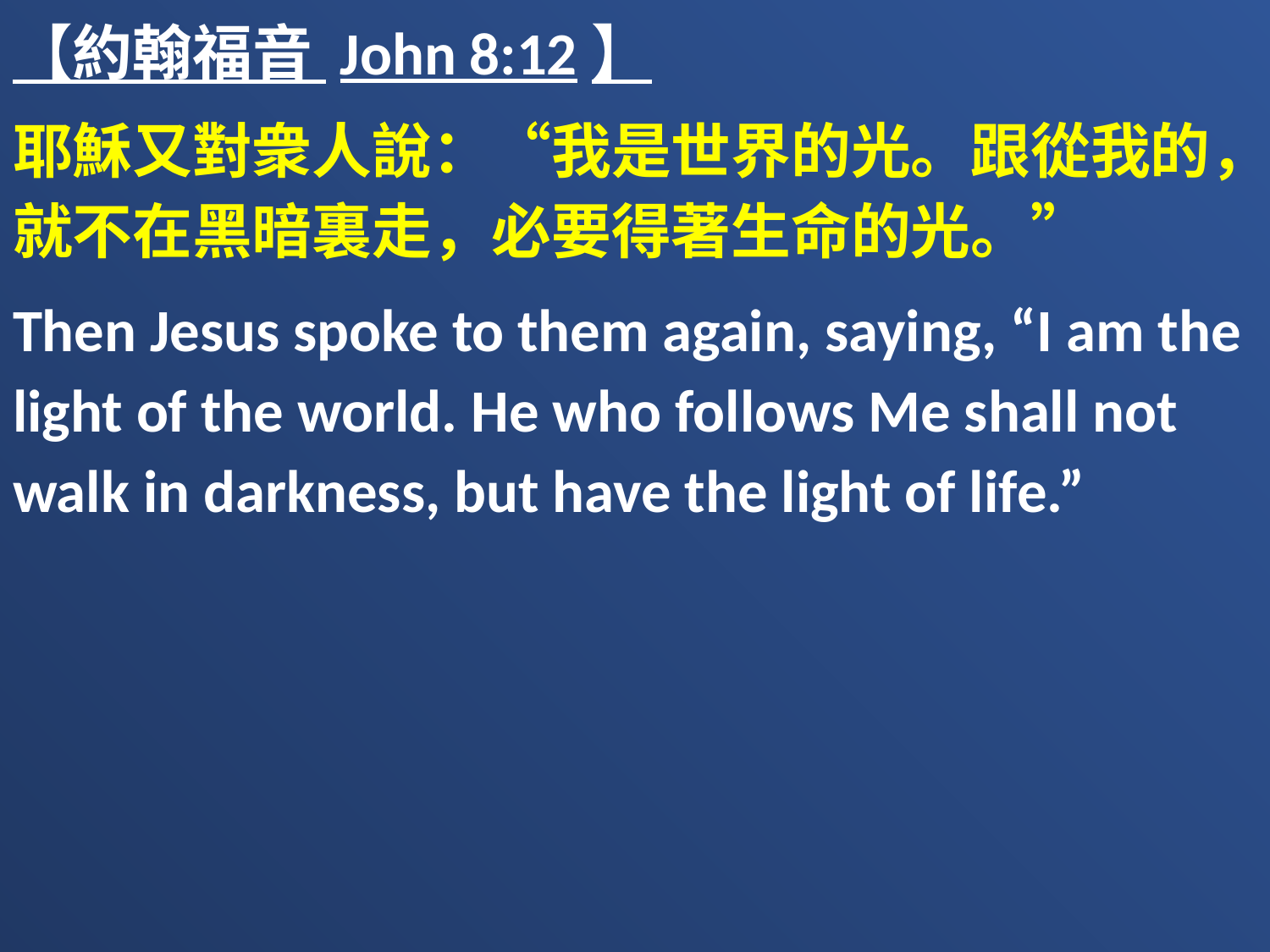

【約翰福音 John 8:12】
耶穌又對衆人說：“我是世界的光。跟從我的，就不在黑暗裏走，必要得著生命的光。”
Then Jesus spoke to them again, saying, “I am the light of the world. He who follows Me shall not walk in darkness, but have the light of life.”